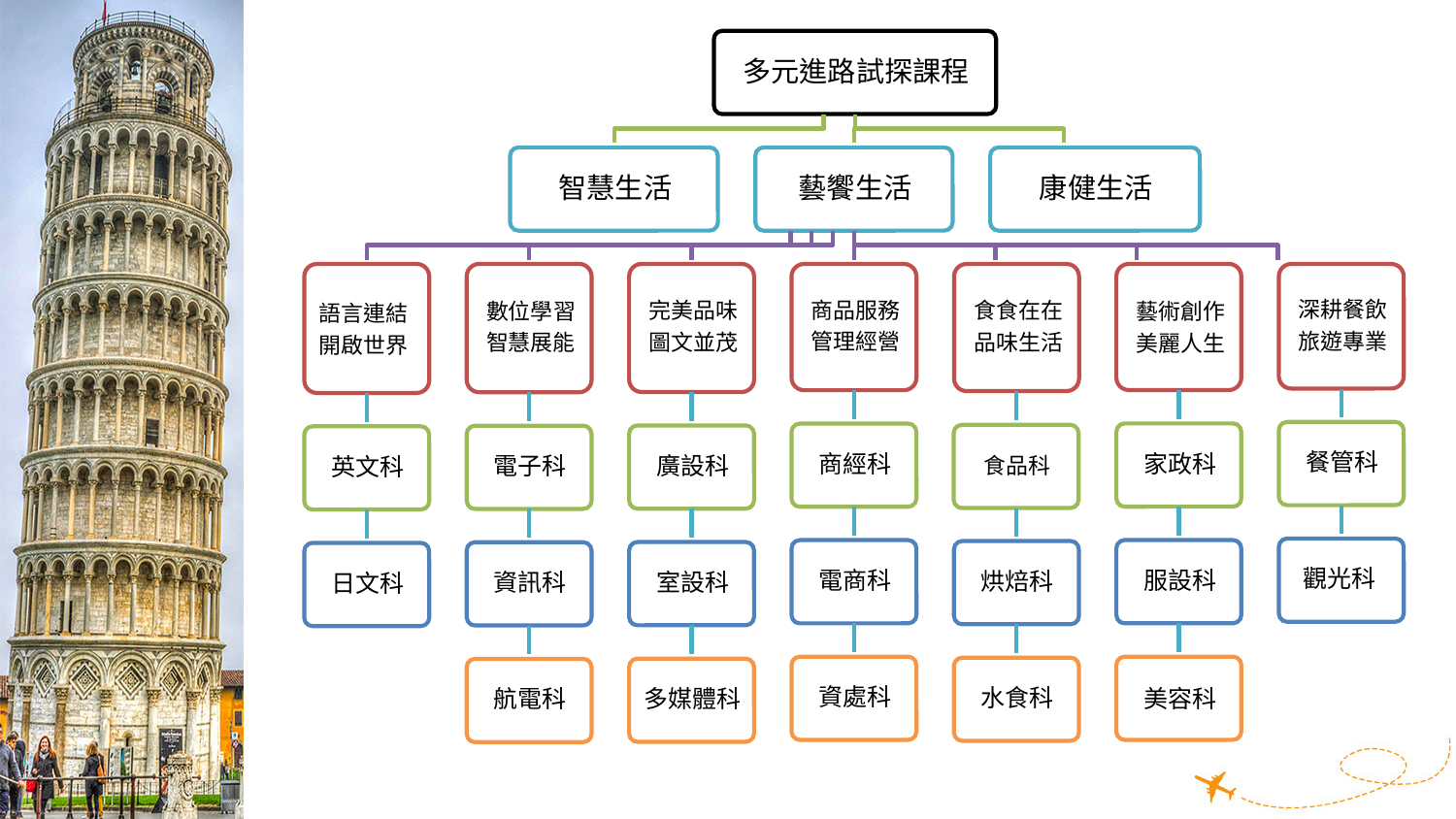

多元進路試探課程
智慧生活
藝饗生活

語言連結
開啟世界

英文科
日文科
數位學習
智慧展能
電子科
資訊科
航電科
完美品味
圖文並茂
廣設科
室設科
多媒體科
商品服務
管理經營
商經科
電商科
資處科
食食在在
品味生活
食品科
烘焙科
水食科

藝術創作
美麗人生

家政科
服設科

美容科

深耕餐飲
旅遊專業
餐管科
觀光科
康健生活